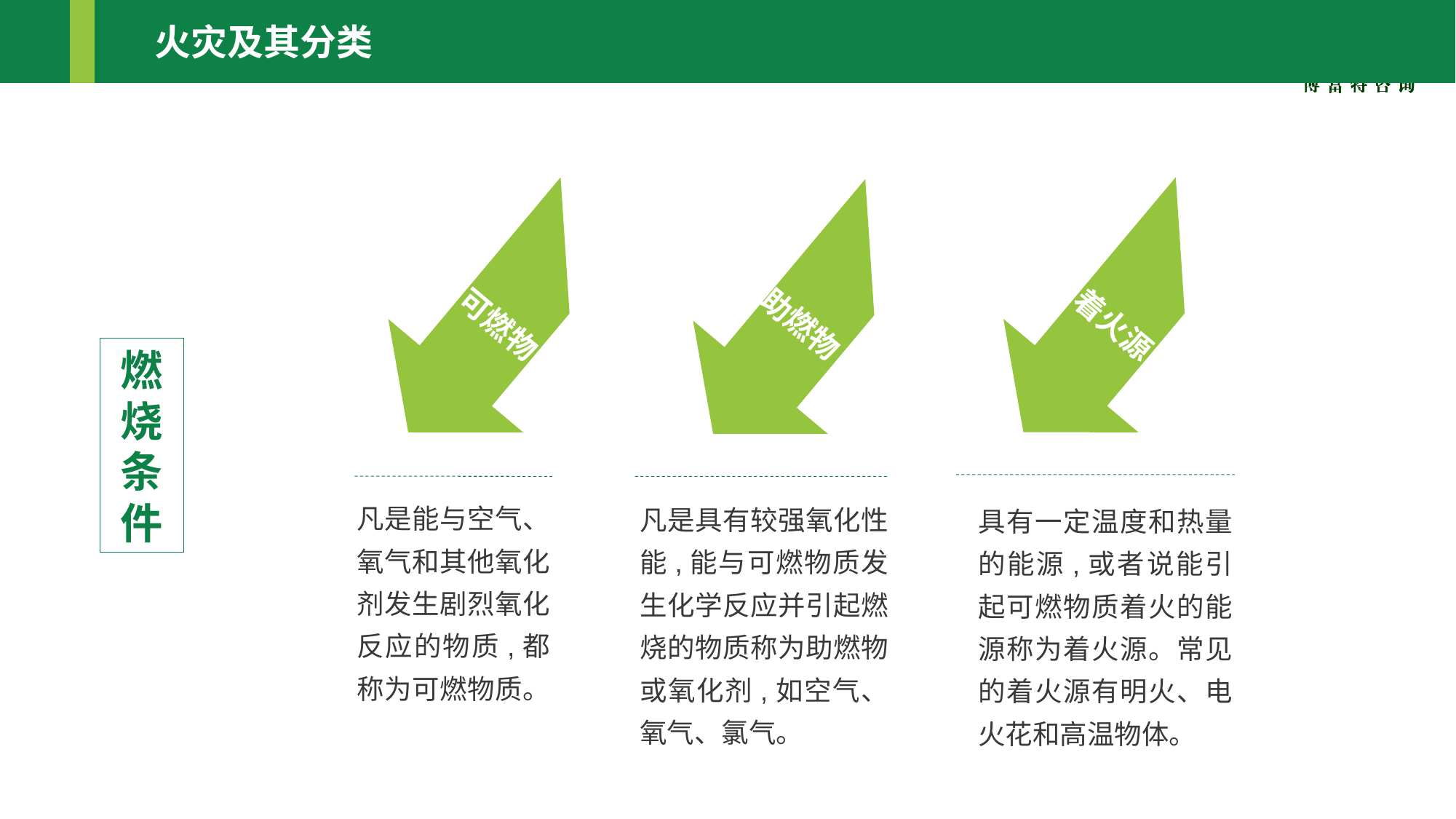

火灾及其分类
着火源
可燃物
助燃物
燃烧条件

凡是能与空气、氧气和其他氧化剂发生剧烈氧化反应的物质,都称为可燃物质。
凡是具有较强氧化性能,能与可燃物质发生化学反应并引起燃烧的物质称为助燃物或氧化剂,如空气、氧气、氯气。
具有一定温度和热量的能源,或者说能引起可燃物质着火的能源称为着火源。常见的着火源有明火、电火花和高温物体。